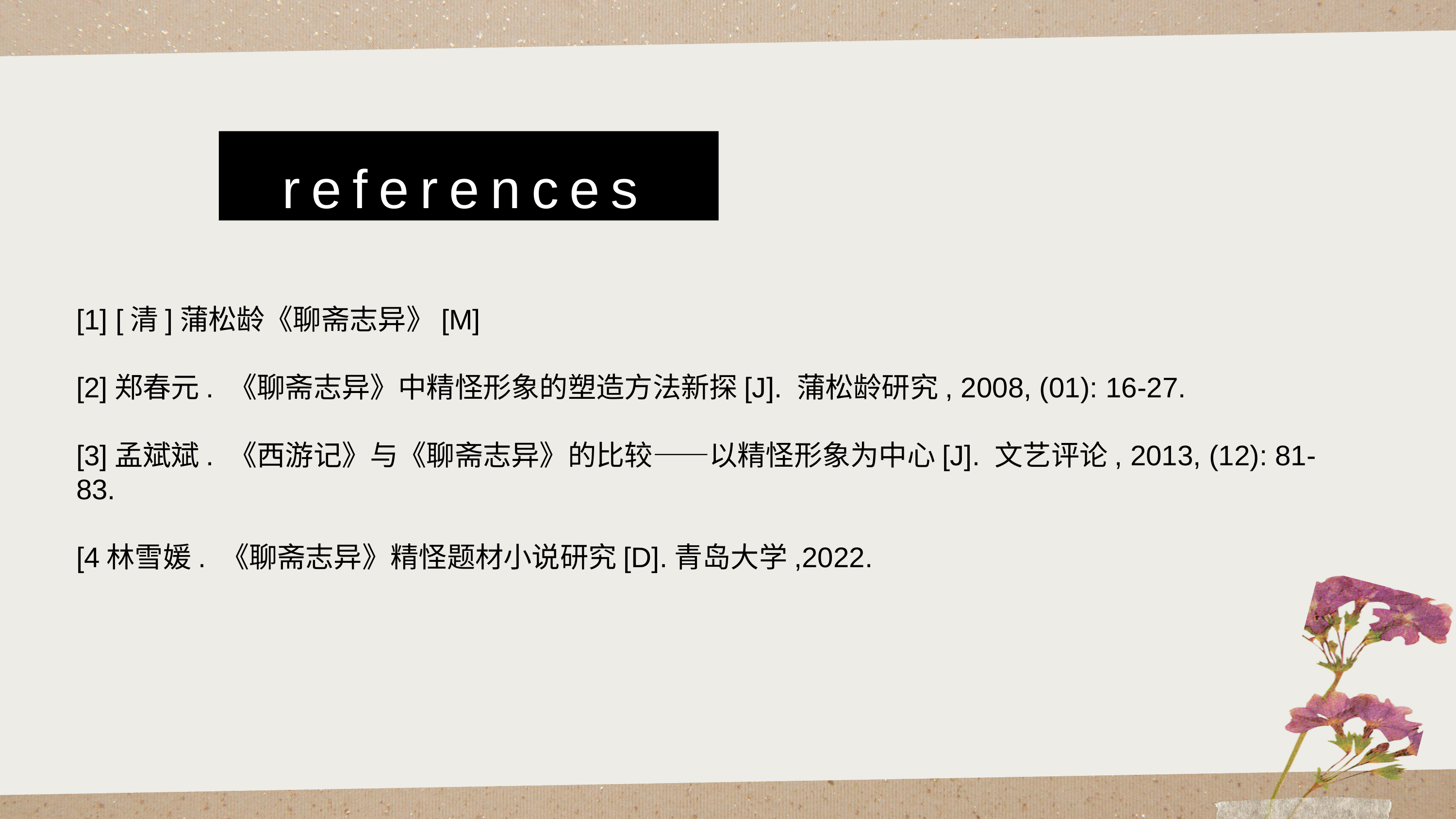

references

[1] [清]蒲松龄《聊斋志异》[M]

[2]郑春元. 《聊斋志异》中精怪形象的塑造方法新探[J]. 蒲松龄研究, 2008, (01): 16-27.

[3]孟斌斌. 《西游记》与《聊斋志异》的比较——以精怪形象为中心[J]. 文艺评论, 2013, (12): 81-83.

[4林雪媛. 《聊斋志异》精怪题材小说研究[D].青岛大学,2022.